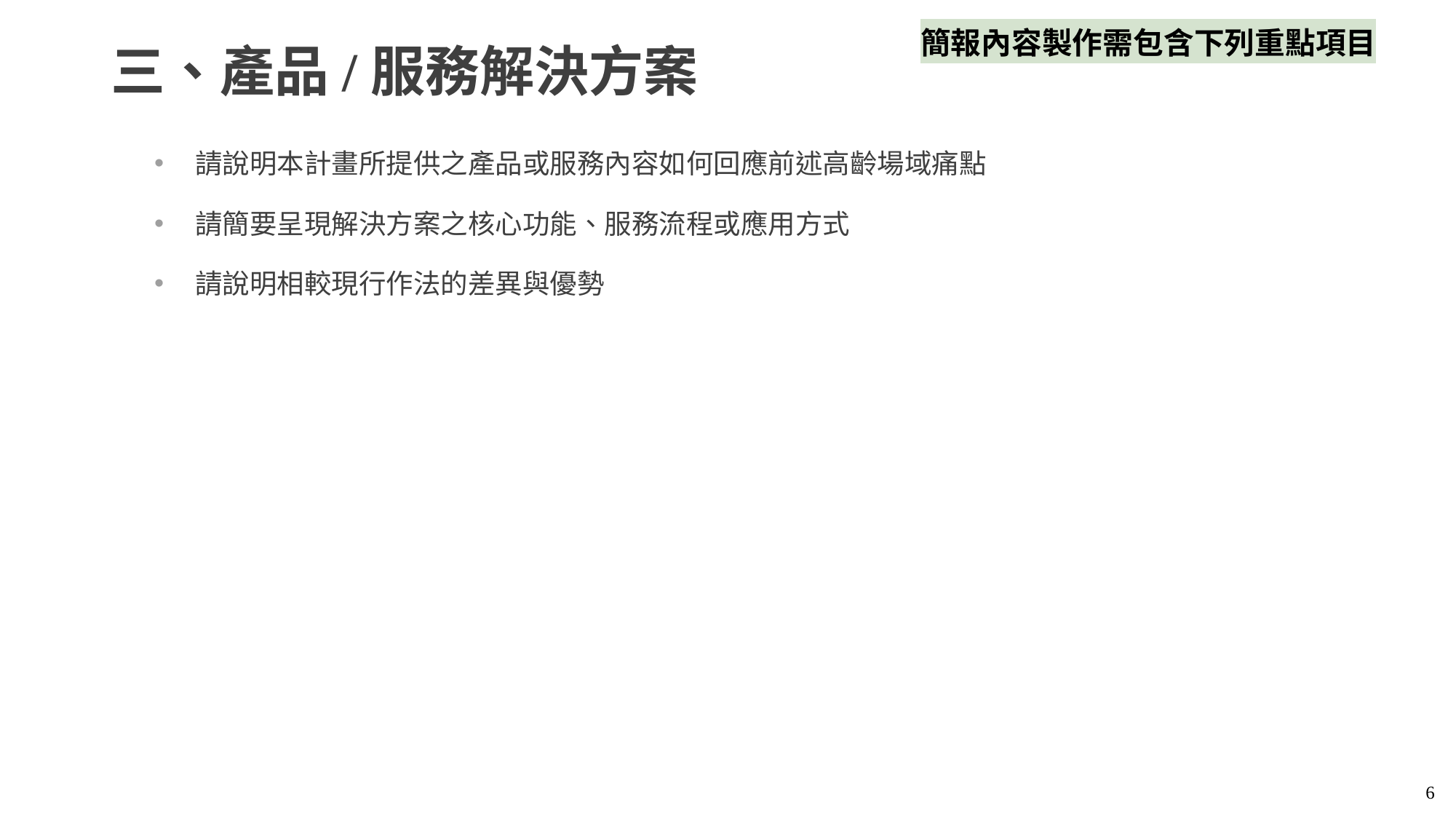

簡報內容製作需包含下列重點項目
# 三、產品/服務解決方案
請說明本計畫所提供之產品或服務內容如何回應前述高齡場域痛點
請簡要呈現解決方案之核心功能、服務流程或應用方式
請說明相較現行作法的差異與優勢
6